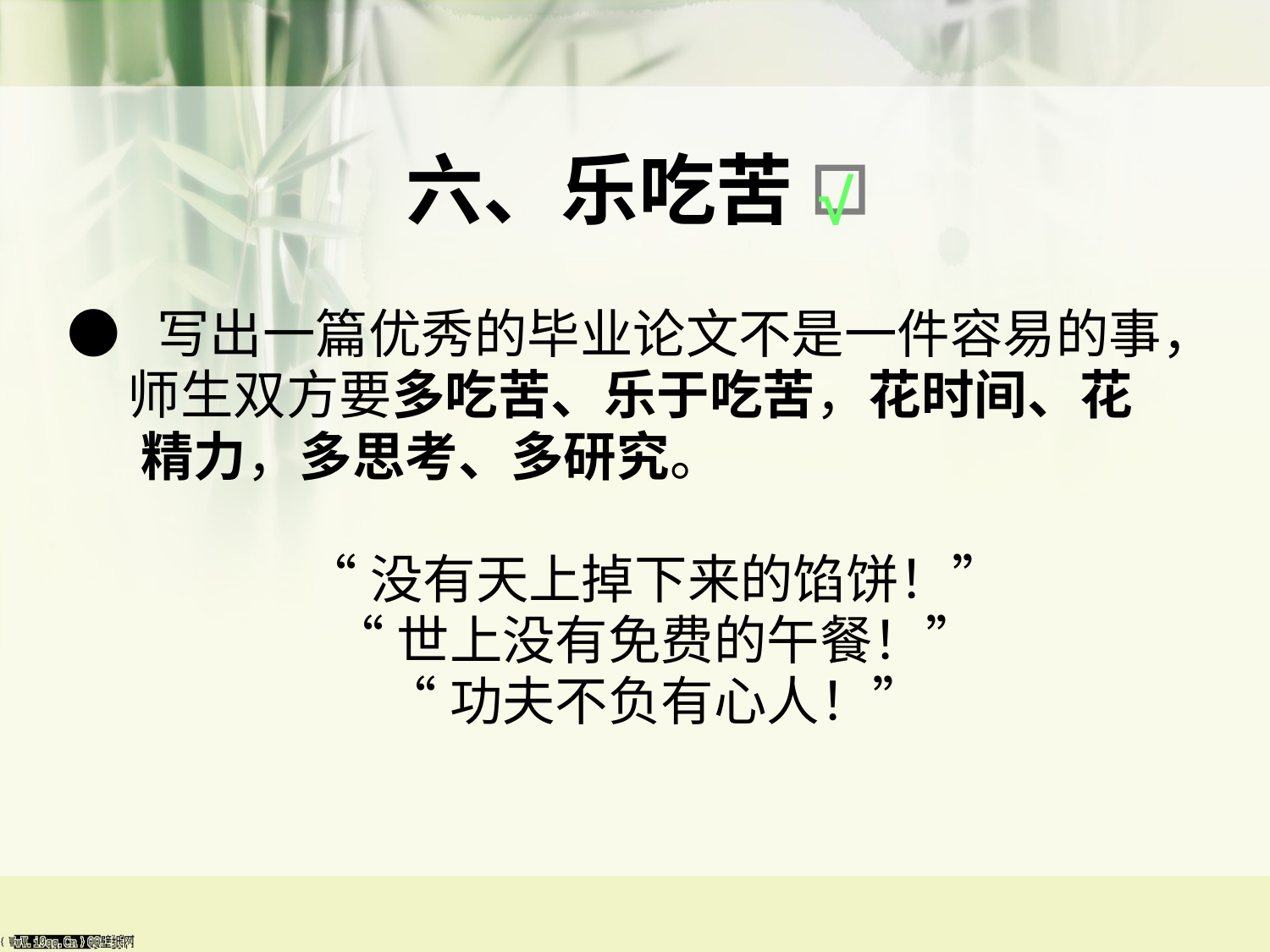

# 六、乐吃苦
√

●  写出一篇优秀的毕业论文不是一件容易的事，
    师生双方要多吃苦、乐于吃苦，花时间、花
     精力，多思考、多研究。

“没有天上掉下来的馅饼！”
“世上没有免费的午餐！”
“功夫不负有心人！”